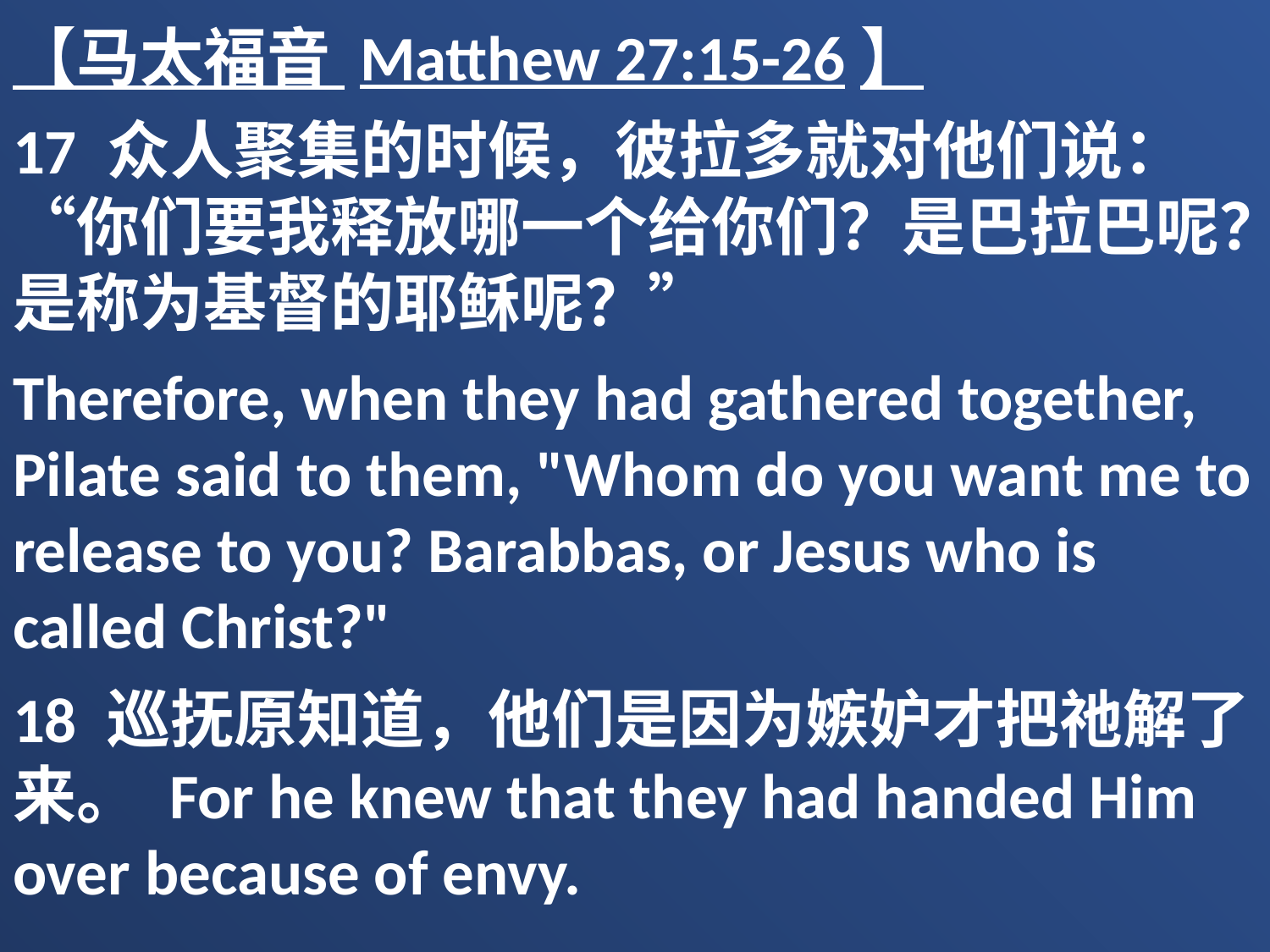

【马太福音 Matthew 27:15-26】
17 众人聚集的时候，彼拉多就对他们说：“你们要我释放哪一个给你们？是巴拉巴呢？是称为基督的耶稣呢？”
Therefore, when they had gathered together, Pilate said to them, "Whom do you want me to release to you? Barabbas, or Jesus who is called Christ?"
18 巡抚原知道，他们是因为嫉妒才把祂解了来。 For he knew that they had handed Him over because of envy.